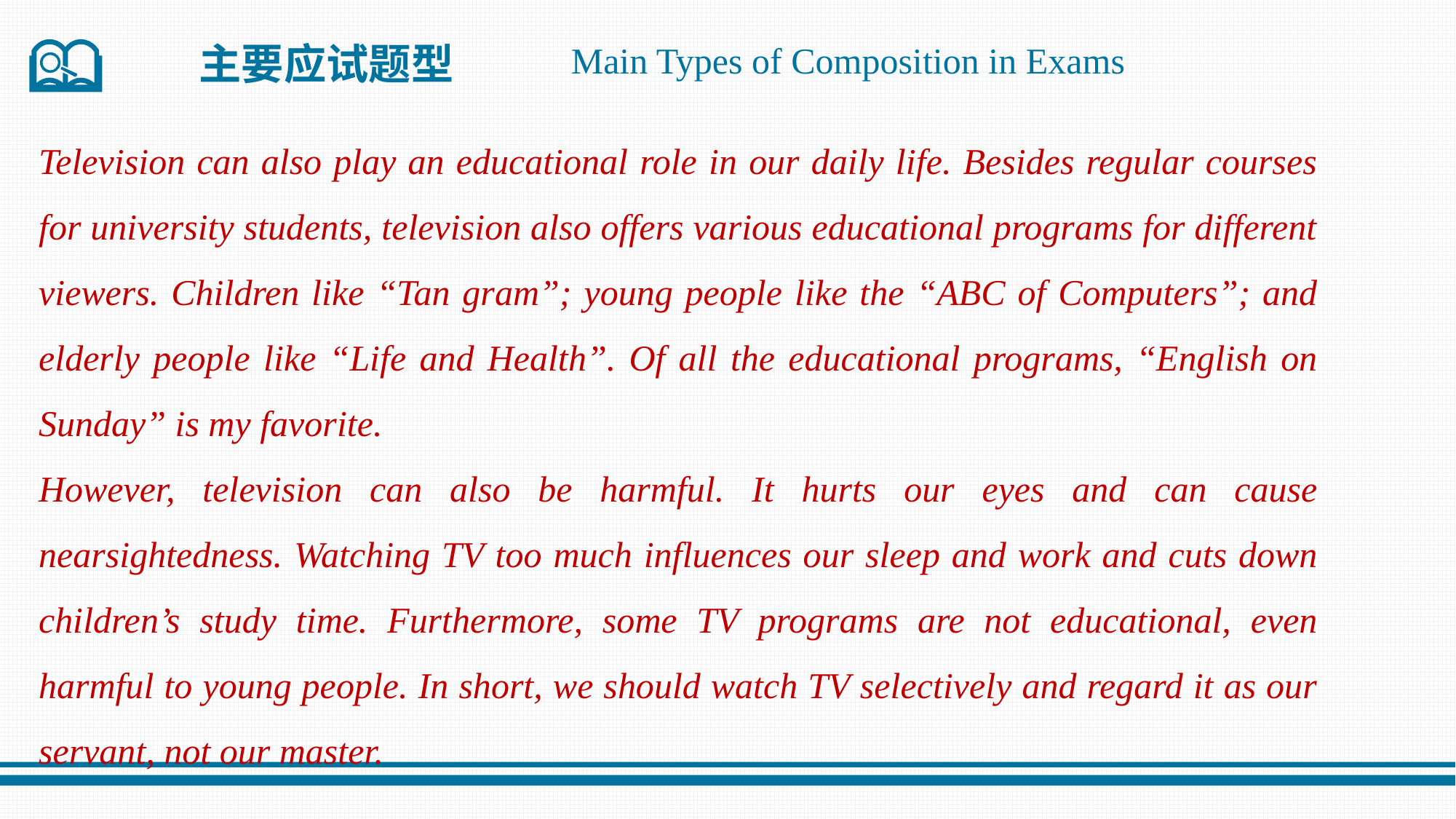

主要应试题型
Main Types of Composition in Exams
Television can also play an educational role in our daily life. Besides regular courses for university students, television also offers various educational programs for different viewers. Children like “Tan gram”; young people like the “ABC of Computers”; and elderly people like “Life and Health”. Of all the educational programs, “English on Sunday” is my favorite.
However, television can also be harmful. It hurts our eyes and can cause nearsightedness. Watching TV too much influences our sleep and work and cuts down children’s study time. Furthermore, some TV programs are not educational, even harmful to young people. In short, we should watch TV selectively and regard it as our servant, not our master.